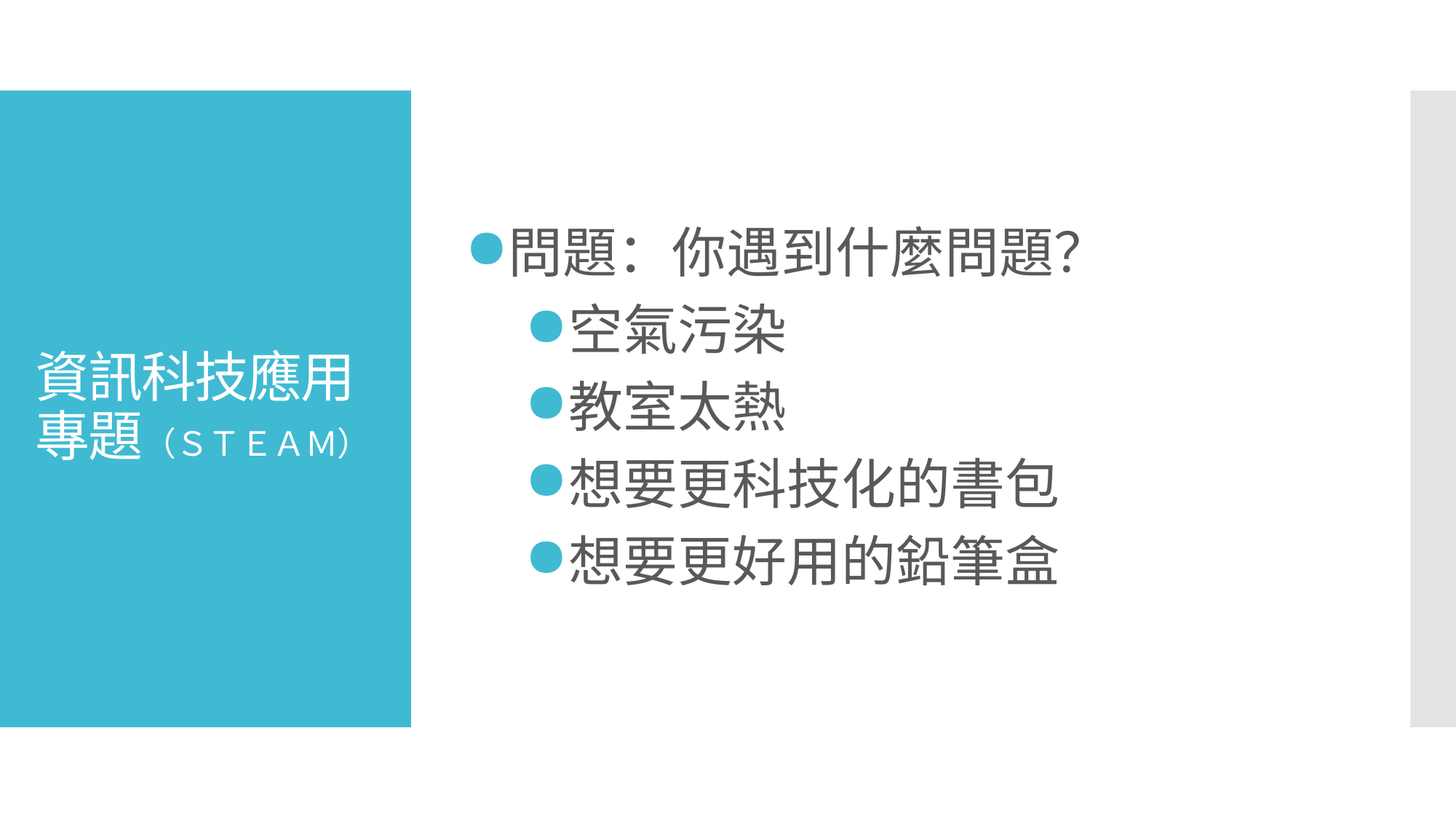

問題：你遇到什麼問題？
空氣污染
教室太熱
想要更科技化的書包
想要更好用的鉛筆盒
# 資訊科技應用專題（ＳＴＥＡＭ）